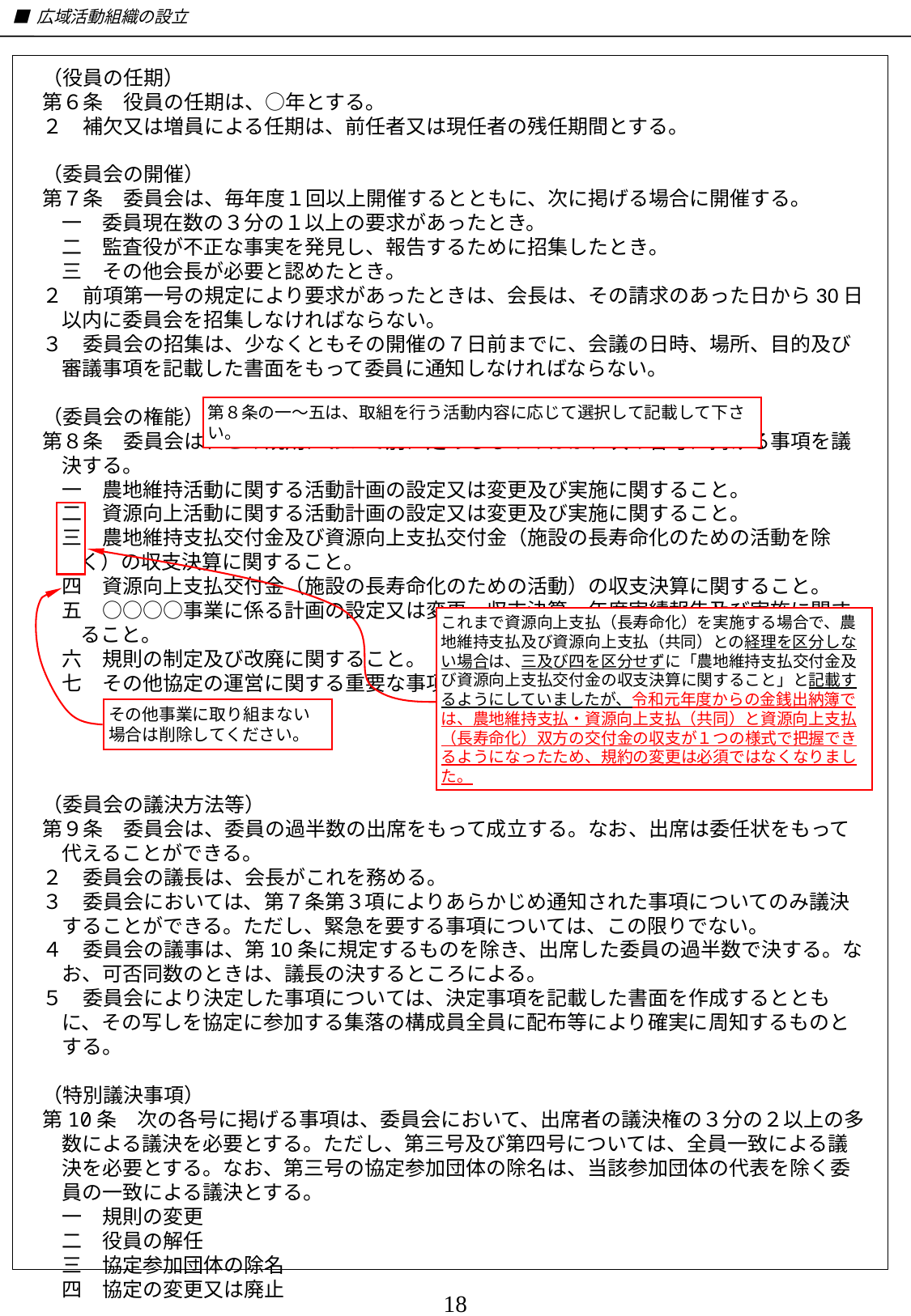

■ 広域活動組織の設立

（役員の任期）
第６条　役員の任期は、○年とする｡
２　補欠又は増員による任期は、前任者又は現任者の残任期間とする。

（委員会の開催）
第７条　委員会は、毎年度１回以上開催するとともに、次に掲げる場合に開催する｡
一　委員現在数の３分の１以上の要求があったとき。
二　監査役が不正な事実を発見し、報告するために招集したとき｡
三　その他会長が必要と認めたとき｡
２　前項第一号の規定により要求があったときは、会長は、その請求のあった日から30日以内に委員会を招集しなければならない｡
３　委員会の招集は、少なくともその開催の７日前までに、会議の日時、場所、目的及び審議事項を記載した書面をもって委員に通知しなければならない。

（委員会の権能）
第８条　委員会は、この規則において別に定めるもののほか、次の各号に掲げる事項を議決する。
一　農地維持活動に関する活動計画の設定又は変更及び実施に関すること。
二　資源向上活動に関する活動計画の設定又は変更及び実施に関すること。
三　農地維持支払交付金及び資源向上支払交付金（施設の長寿命化のための活動を除く）の収支決算に関すること。
四　資源向上支払交付金（施設の長寿命化のための活動）の収支決算に関すること。
五　○○○○事業に係る計画の設定又は変更、収支決算、年度実績報告及び実施に関すること。
六　規則の制定及び改廃に関すること。
七　その他協定の運営に関する重要な事項。

（委員会の議決方法等）
第９条　委員会は、委員の過半数の出席をもって成立する。なお、出席は委任状をもって代えることができる。
２　委員会の議長は、会長がこれを務める。
３　委員会においては、第７条第３項によりあらかじめ通知された事項についてのみ議決することができる。ただし、緊急を要する事項については、この限りでない。
４　委員会の議事は、第10条に規定するものを除き、出席した委員の過半数で決する。なお、可否同数のときは、議長の決するところによる。
５　委員会により決定した事項については、決定事項を記載した書面を作成するとともに、その写しを協定に参加する集落の構成員全員に配布等により確実に周知するものとする。

（特別議決事項）
第10条　次の各号に掲げる事項は、委員会において、出席者の議決権の３分の２以上の多数による議決を必要とする。ただし、第三号及び第四号については、全員一致による議決を必要とする。なお、第三号の協定参加団体の除名は、当該参加団体の代表を除く委員の一致による議決とする。
一　規則の変更
二　役員の解任
三　協定参加団体の除名
四　協定の変更又は廃止

第８条の一～五は、取組を行う活動内容に応じて選択して記載して下さい。

これまで資源向上支払（長寿命化）を実施する場合で、農地維持支払及び資源向上支払（共同）との経理を区分しない場合は、三及び四を区分せずに「農地維持支払交付金及び資源向上支払交付金の収支決算に関すること」と記載するようにしていましたが、令和元年度からの金銭出納簿では、農地維持支払・資源向上支払（共同）と資源向上支払（長寿命化）双方の交付金の収支が１つの様式で把握できるようになったため、規約の変更は必須ではなくなりました。
その他事業に取り組まない場合は削除してください。
18